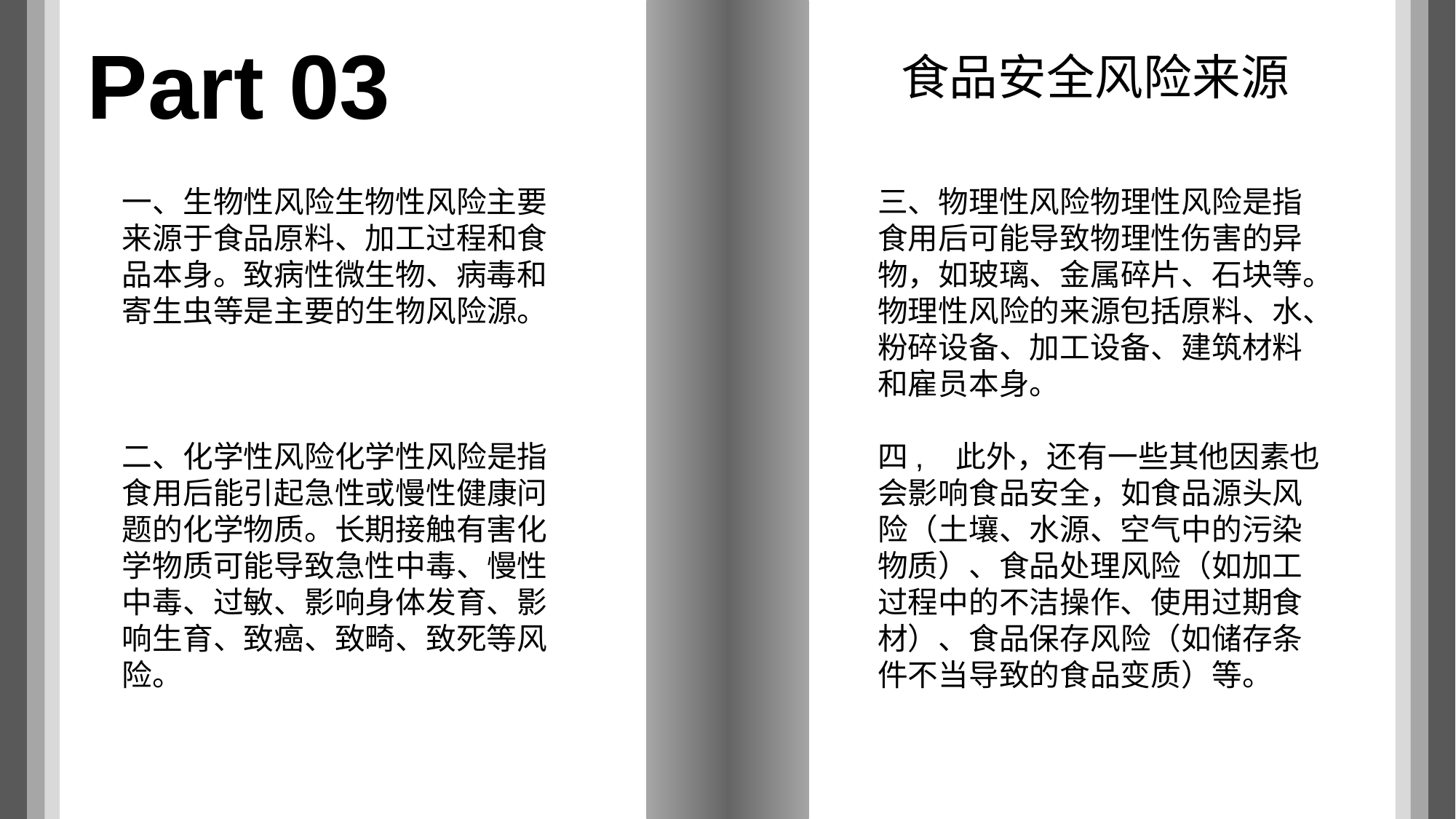

Part 03
食品安全风险来源
三、物理性风险物理性风险是指食用后可能导致物理性伤害的异物，如玻璃、金属碎片、石块等。物理性风险的来源包括原料、水、粉碎设备、加工设备、建筑材料和雇员本身。

四,   此外，还有一些其他因素也会影响食品安全，如食品源头风险（土壤、水源、空气中的污染物质）、食品处理风险（如加工过程中的不洁操作、使用过期食材）、食品保存风险（如储存条件不当导致的食品变质）等。
一、生物性风险生物性风险主要来源于食品原料、加工过程和食品本身。致病性微生物、病毒和寄生虫等是主要的生物风险源。

二、化学性风险化学性风险是指食用后能引起急性或慢性健康问题的化学物质。长期接触有害化学物质可能导致急性中毒、慢性中毒、过敏、影响身体发育、影响生育、致癌、致畸、致死等风险。